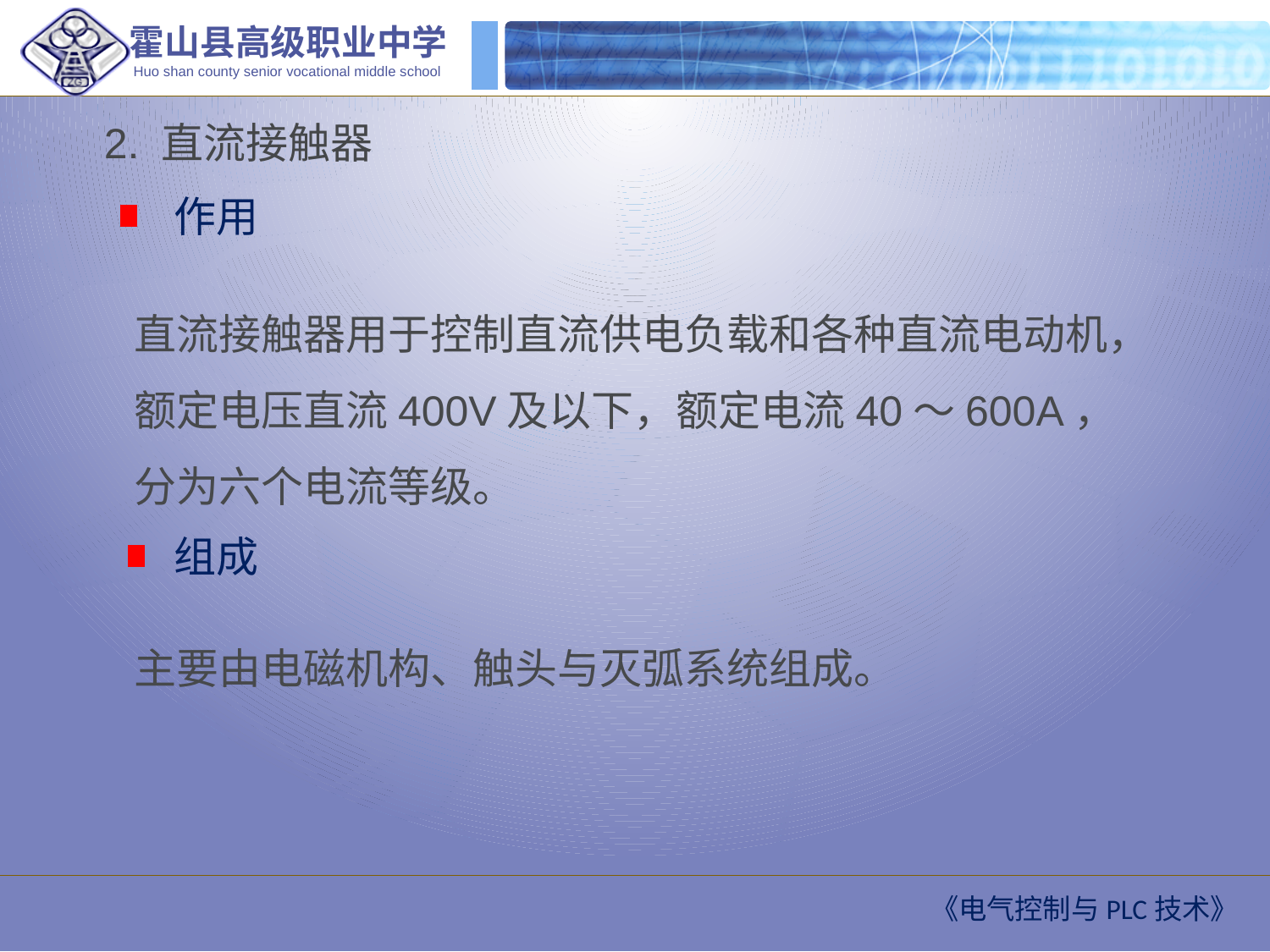

2. 直流接触器
作用

直流接触器用于控制直流供电负载和各种直流电动机，额定电压直流400V及以下，额定电流40～600A，分为六个电流等级。
组成

主要由电磁机构、触头与灭弧系统组成。